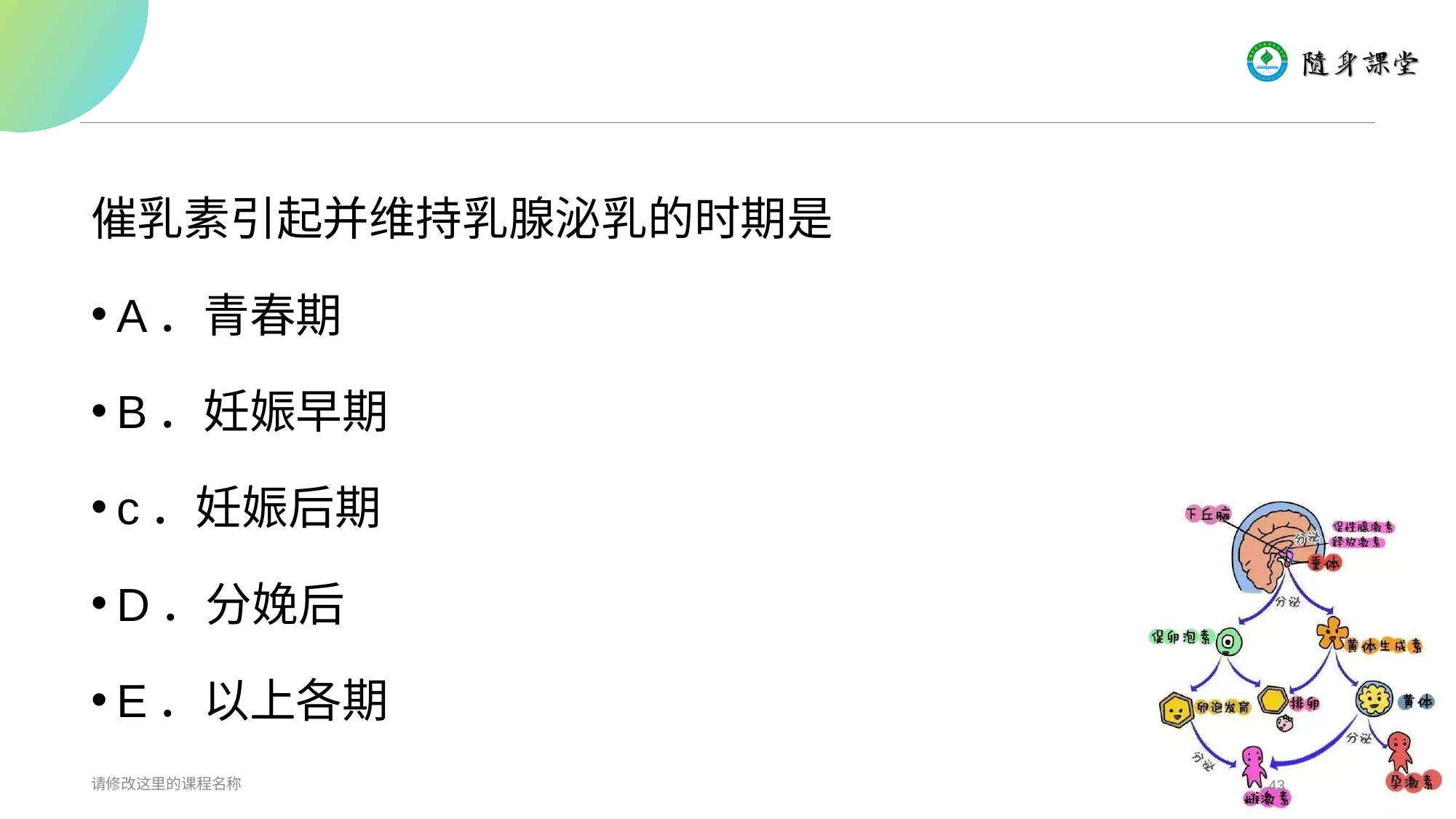

#
催乳素引起并维持乳腺泌乳的时期是
A．青春期
B．妊娠早期
c．妊娠后期
D．分娩后
E．以上各期
请修改这里的课程名称
43